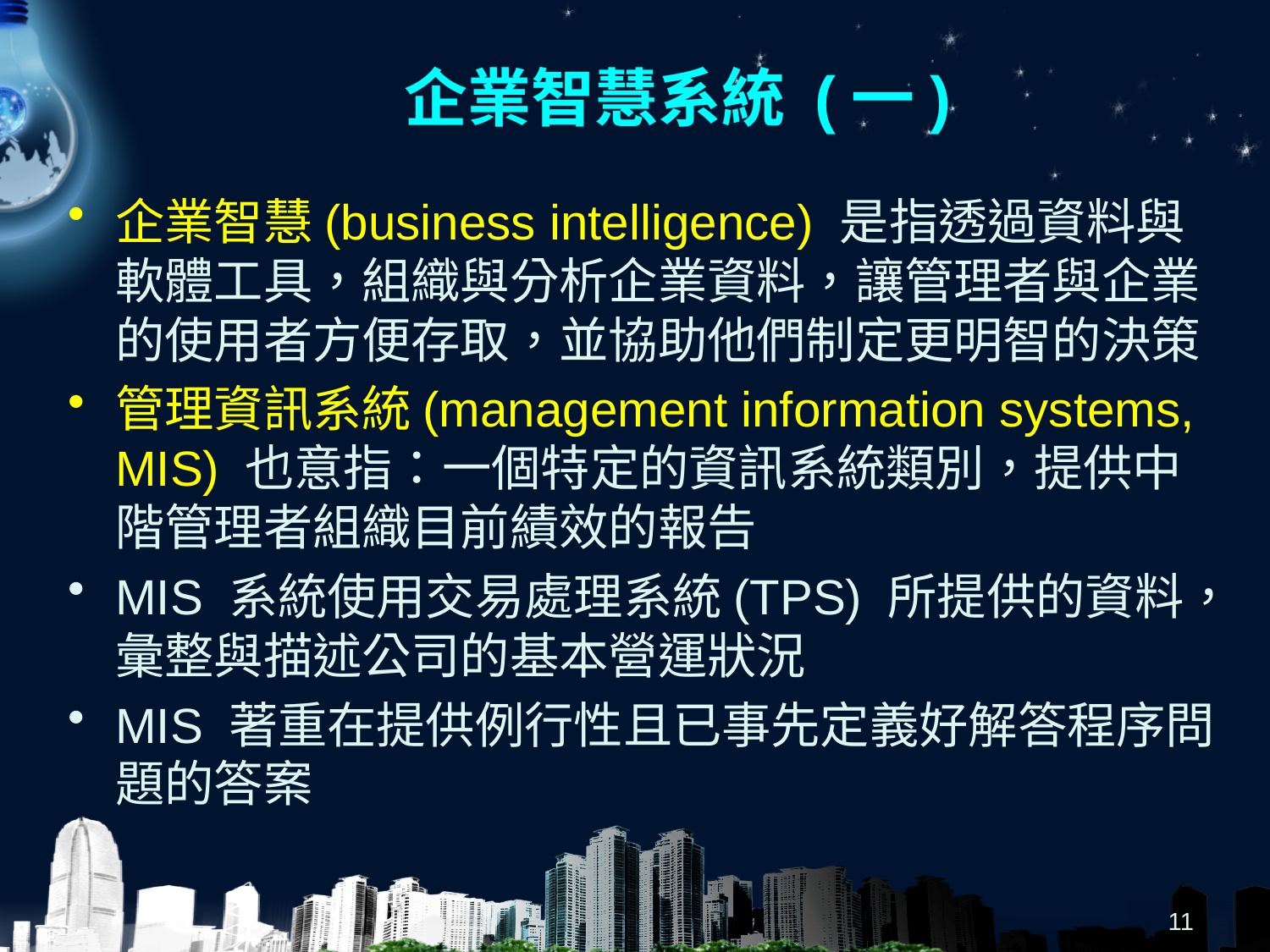

# 企業智慧系統 (一)
企業智慧(business intelligence) 是指透過資料與軟體工具，組織與分析企業資料，讓管理者與企業的使用者方便存取，並協助他們制定更明智的決策
管理資訊系統(management information systems, MIS) 也意指：一個特定的資訊系統類別，提供中階管理者組織目前績效的報告
MIS 系統使用交易處理系統(TPS) 所提供的資料，彙整與描述公司的基本營運狀況
MIS 著重在提供例行性且已事先定義好解答程序問題的答案
11